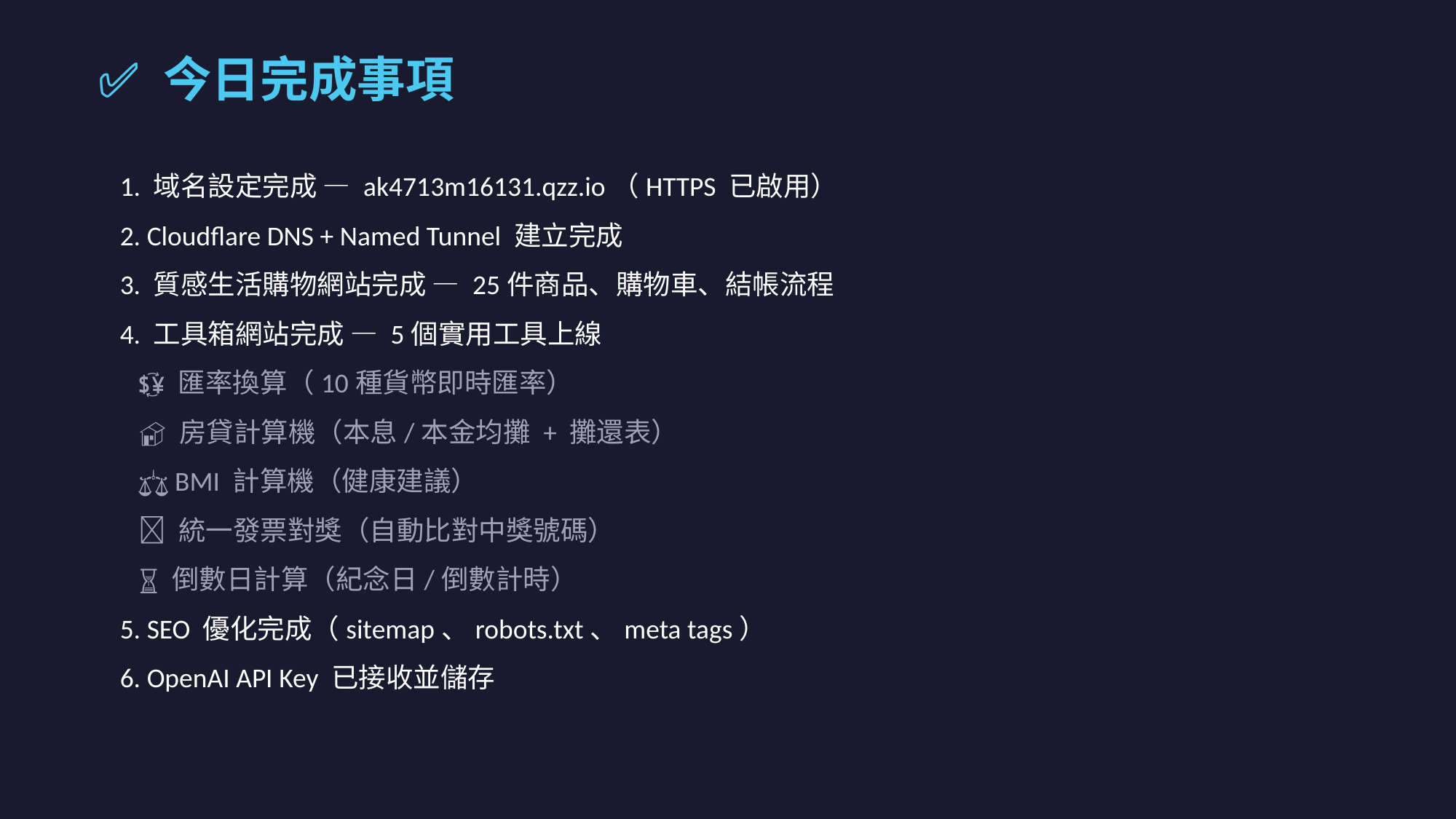

✅ 今日完成事項
1. 域名設定完成 — ak4713m16131.qzz.io（HTTPS 已啟用）
2. Cloudflare DNS + Named Tunnel 建立完成
3. 質感生活購物網站完成 — 25件商品、購物車、結帳流程
4. 工具箱網站完成 — 5個實用工具上線
   💱 匯率換算（10種貨幣即時匯率）
   🏠 房貸計算機（本息/本金均攤 + 攤還表）
   ⚖️ BMI 計算機（健康建議）
   🧾 統一發票對獎（自動比對中獎號碼）
   ⏳ 倒數日計算（紀念日/倒數計時）
5. SEO 優化完成（sitemap、robots.txt、meta tags）
6. OpenAI API Key 已接收並儲存